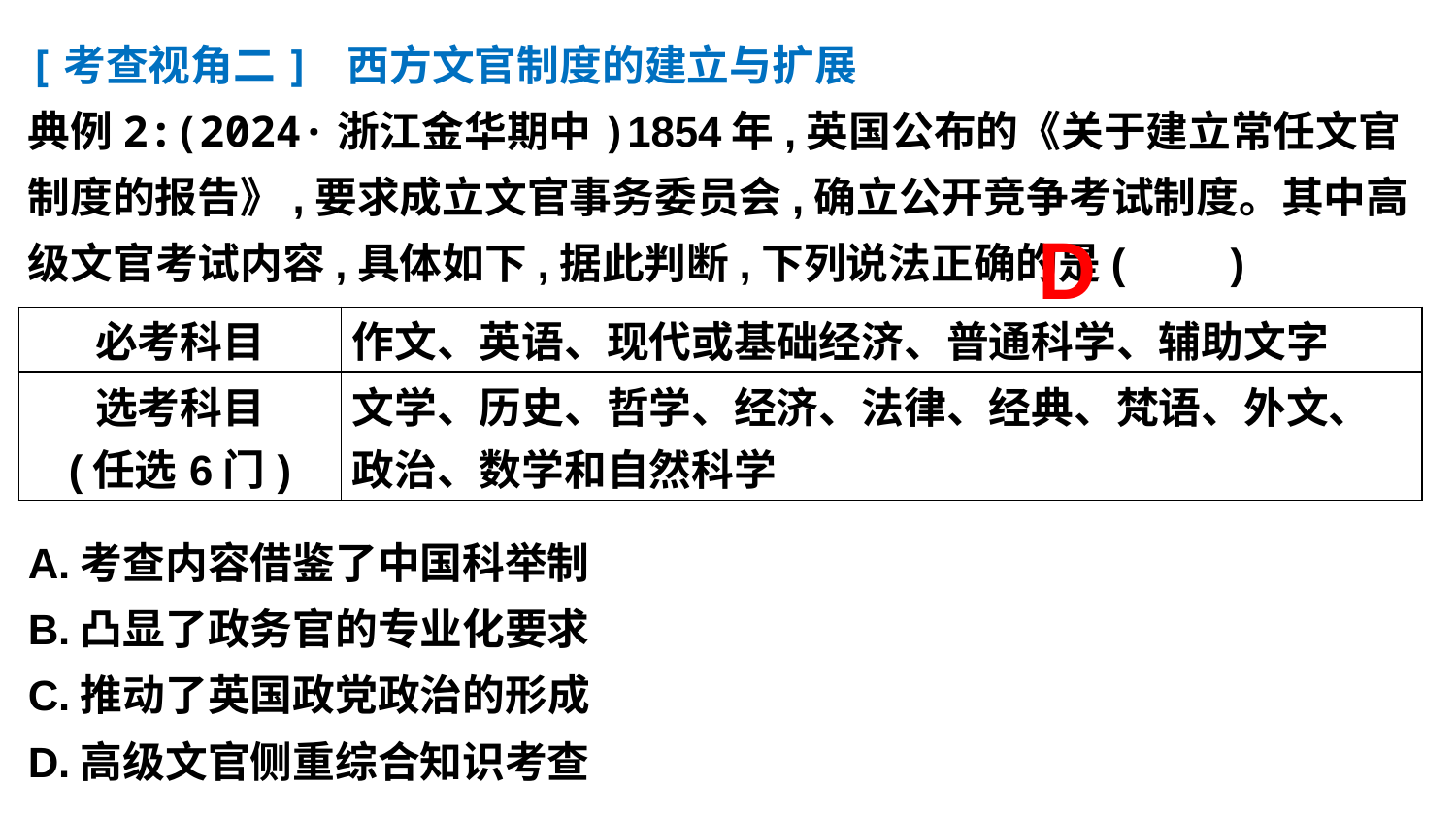

[考查视角二] 西方文官制度的建立与扩展
典例2:(2024·浙江金华期中)1854年,英国公布的《关于建立常任文官制度的报告》,要求成立文官事务委员会,确立公开竞争考试制度。其中高级文官考试内容,具体如下,据此判断,下列说法正确的是(　　)
D
| 必考科目 | 作文、英语、现代或基础经济、普通科学、辅助文字 |
| --- | --- |
| 选考科目 (任选6门) | 文学、历史、哲学、经济、法律、经典、梵语、外文、政治、数学和自然科学 |
A.考查内容借鉴了中国科举制
B.凸显了政务官的专业化要求
C.推动了英国政党政治的形成
D.高级文官侧重综合知识考查